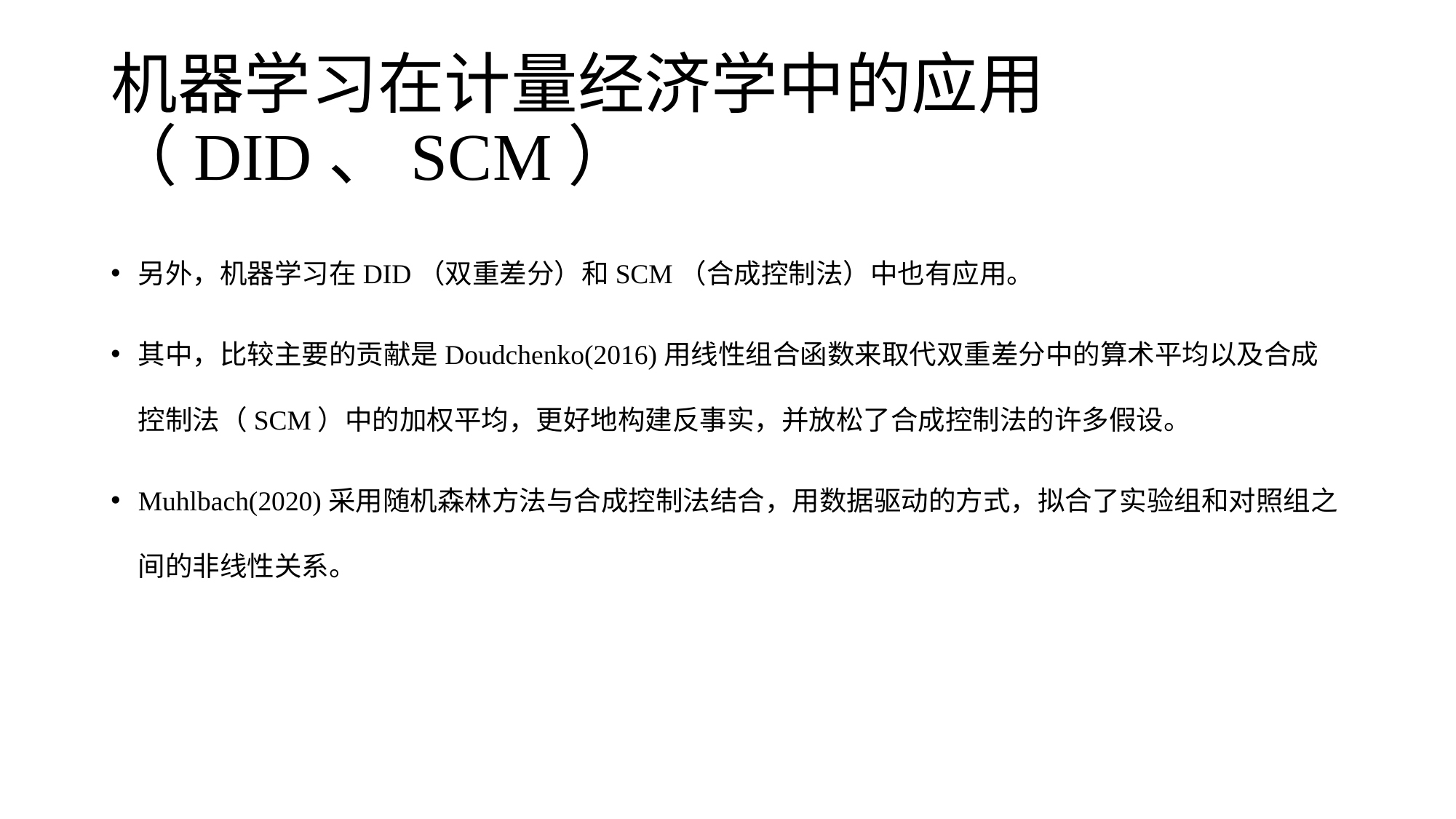

# 机器学习在计量经济学中的应用 （DID、SCM）
另外，机器学习在DID（双重差分）和SCM（合成控制法）中也有应用。
其中，比较主要的贡献是Doudchenko(2016)用线性组合函数来取代双重差分中的算术平均以及合成控制法（SCM）中的加权平均，更好地构建反事实，并放松了合成控制法的许多假设。
Muhlbach(2020)采用随机森林方法与合成控制法结合，用数据驱动的方式，拟合了实验组和对照组之间的非线性关系。